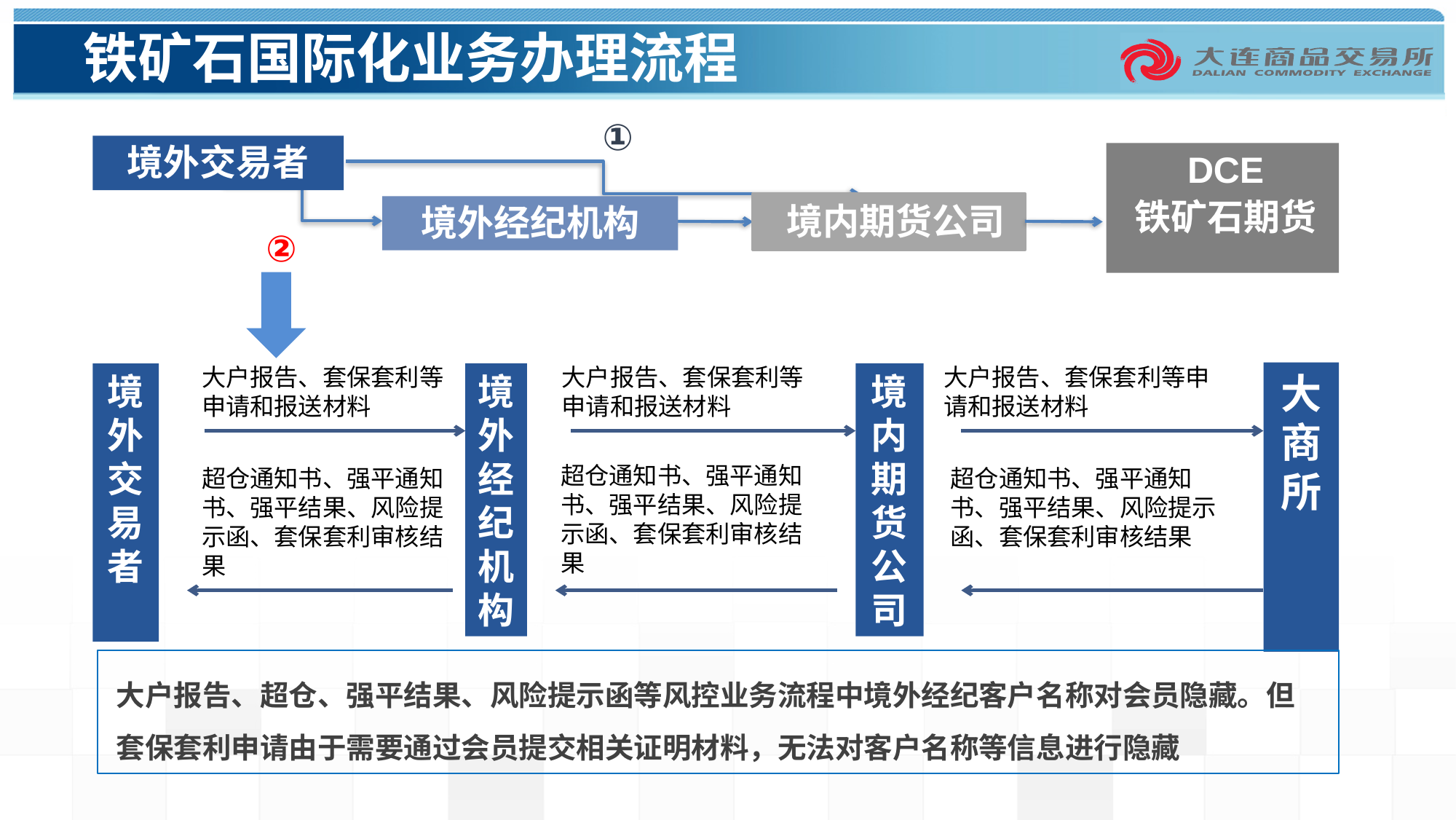

# 铁矿石国际化业务办理流程
DCE
铁矿石期货

 ①

境外交易者
境内期货公司

境外经纪机构
②

大户报告、套保套利等申请和报送材料
大户报告、套保套利等申请和报送材料
大户报告、套保套利等申请和报送材料
大商所

境外交易者

境外经纪机构
境内期货公司
超仓通知书、强平通知书、强平结果、风险提示函、套保套利审核结果
超仓通知书、强平通知书、强平结果、风险提示函、套保套利审核结果
超仓通知书、强平通知书、强平结果、风险提示函、套保套利审核结果
大户报告、超仓、强平结果、风险提示函等风控业务流程中境外经纪客户名称对会员隐藏。但套保套利申请由于需要通过会员提交相关证明材料，无法对客户名称等信息进行隐藏